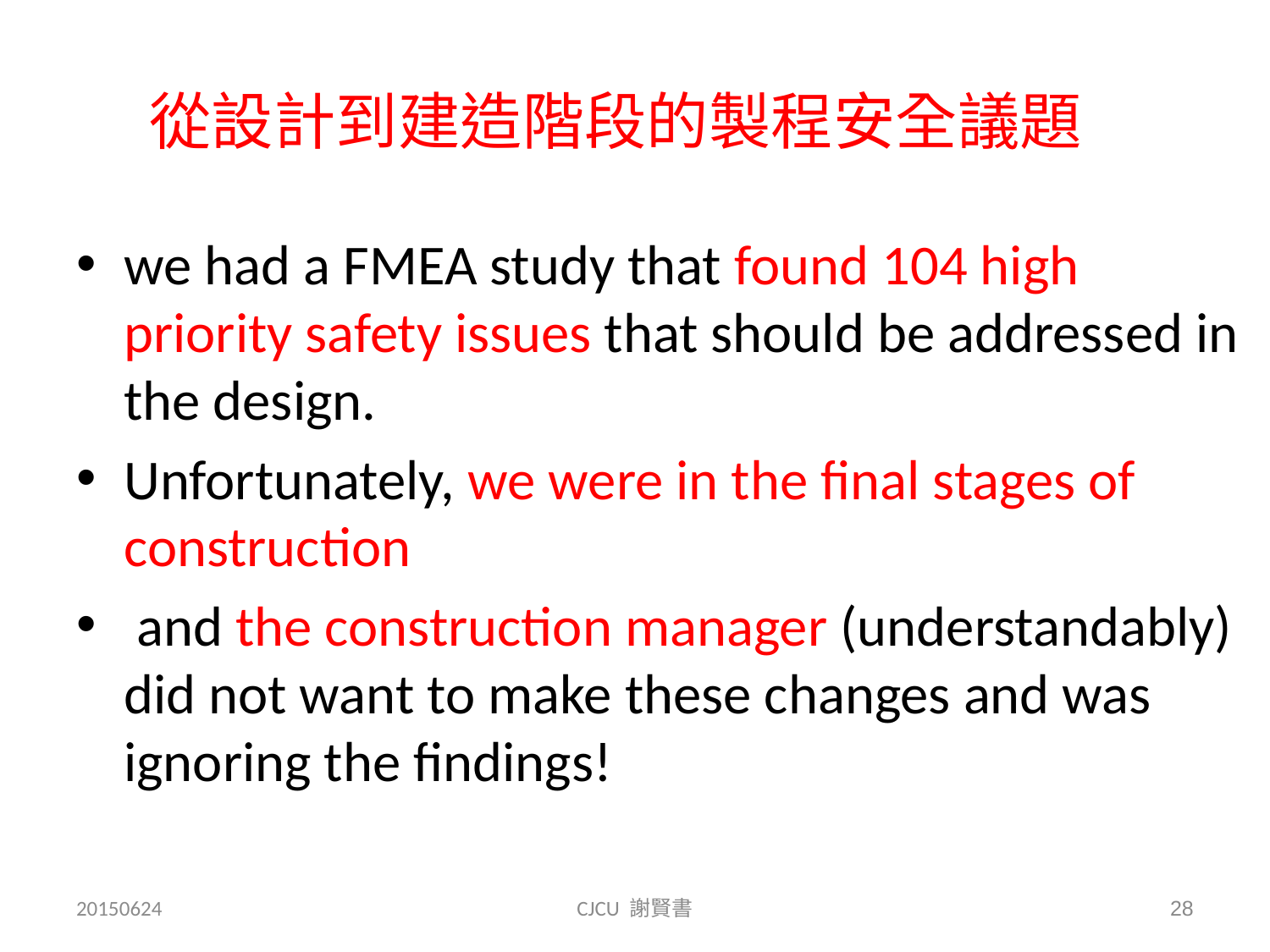

# 從設計到建造階段的製程安全議題
we had a FMEA study that found 104 high priority safety issues that should be addressed in the design.
Unfortunately, we were in the final stages of construction
 and the construction manager (understandably) did not want to make these changes and was ignoring the findings!
20150624
CJCU 謝賢書
28